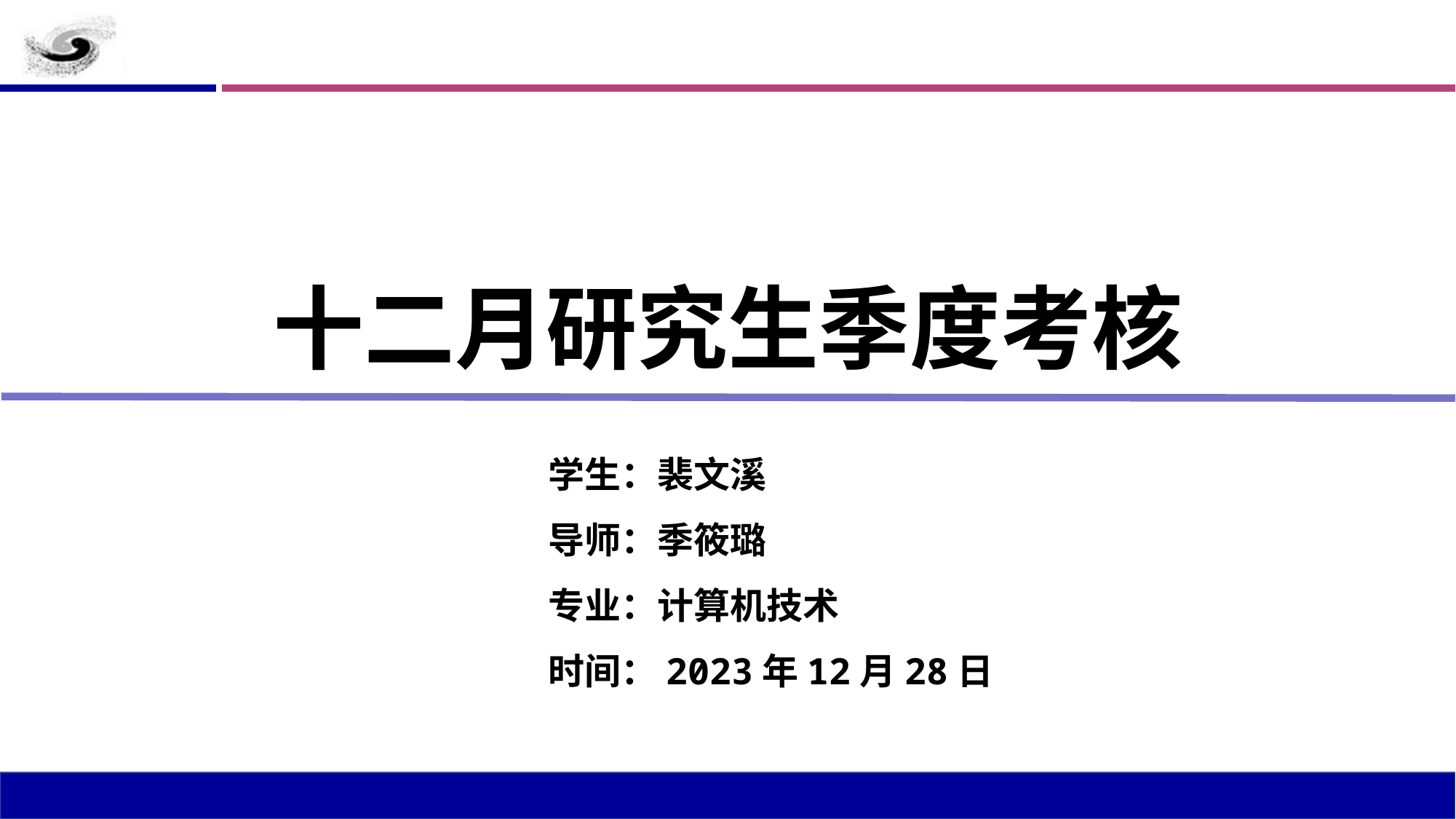

十二月研究生季度考核

学生：裴文溪
导师：季筱璐
专业：计算机技术
时间：2023年12月28日